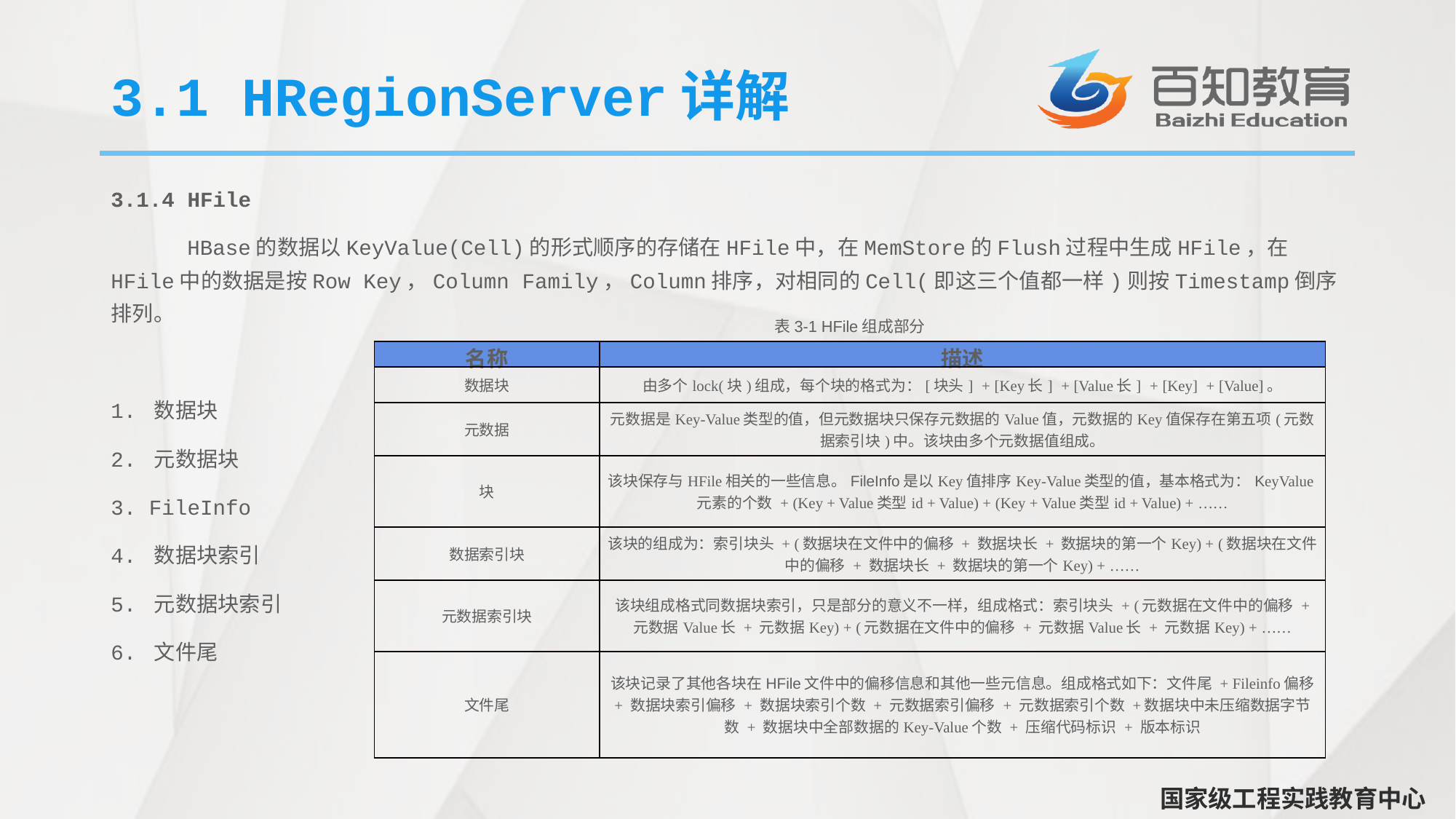

# 3.1 HRegionServer详解
3.1.4 HFile
      HBase的数据以KeyValue(Cell)的形式顺序的存储在HFile中，在MemStore的Flush过程中生成HFile，在HFile中的数据是按Row Key，Column Family，Column排序，对相同的Cell(即这三个值都一样)则按Timestamp倒序排列。

1. 数据块
2. 元数据块
3. FileInfo
4. 数据块索引
5. 元数据块索引
6. 文件尾
表3-1 HFile组成部分
| 名称 | 描述 |
| --- | --- |
| 数据块 | 由多个lock(块)组成，每个块的格式为：[块头] + [Key长] + [Value长] + [Key] + [Value]。 |
| 元数据 | 元数据是Key-Value类型的值，但元数据块只保存元数据的Value值，元数据的Key值保存在第五项(元数据索引块)中。该块由多个元数据值组成。 |
| 块 | 该块保存与HFile相关的一些信息。FileInfo是以Key值排序Key-Value类型的值，基本格式为：KeyValue元素的个数 + (Key + Value类型id + Value) + (Key + Value类型id + Value) + …… |
| 数据索引块 | 该块的组成为：索引块头 + (数据块在文件中的偏移 + 数据块长 + 数据块的第一个Key) + (数据块在文件中的偏移 + 数据块长 + 数据块的第一个Key) + …… |
| 元数据索引块 | 该块组成格式同数据块索引，只是部分的意义不一样，组成格式：索引块头 + (元数据在文件中的偏移 + 元数据Value长 + 元数据Key) + (元数据在文件中的偏移 + 元数据Value长 + 元数据Key) + …… |
| 文件尾 | 该块记录了其他各块在HFile文件中的偏移信息和其他一些元信息。组成格式如下：文件尾 + Fileinfo偏移 + 数据块索引偏移 + 数据块索引个数 + 元数据索引偏移 + 元数据索引个数 +数据块中未压缩数据字节数 + 数据块中全部数据的Key-Value个数 + 压缩代码标识 + 版本标识 |